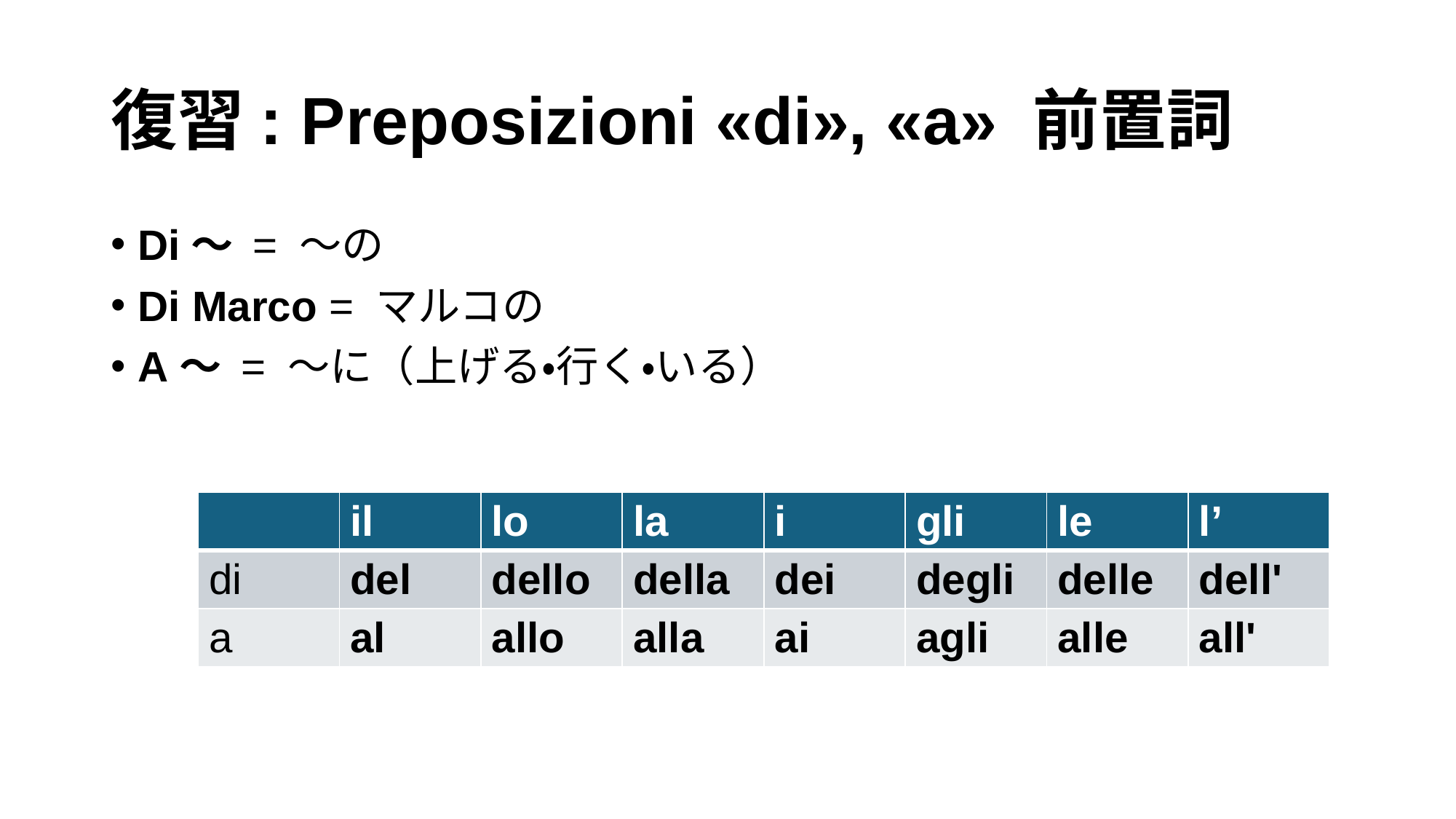

# 復習: Preposizioni «di», «a» 前置詞
Di～ = ～の
Di Marco = マルコの
A～ = ～に（上げる・行く・いる）

|  | il | lo | la | i | gli | le | l’ |
| --- | --- | --- | --- | --- | --- | --- | --- |
| di | del | dello | della | dei | degli | delle | dell' |
| a | al | allo | alla | ai | agli | alle | all' |